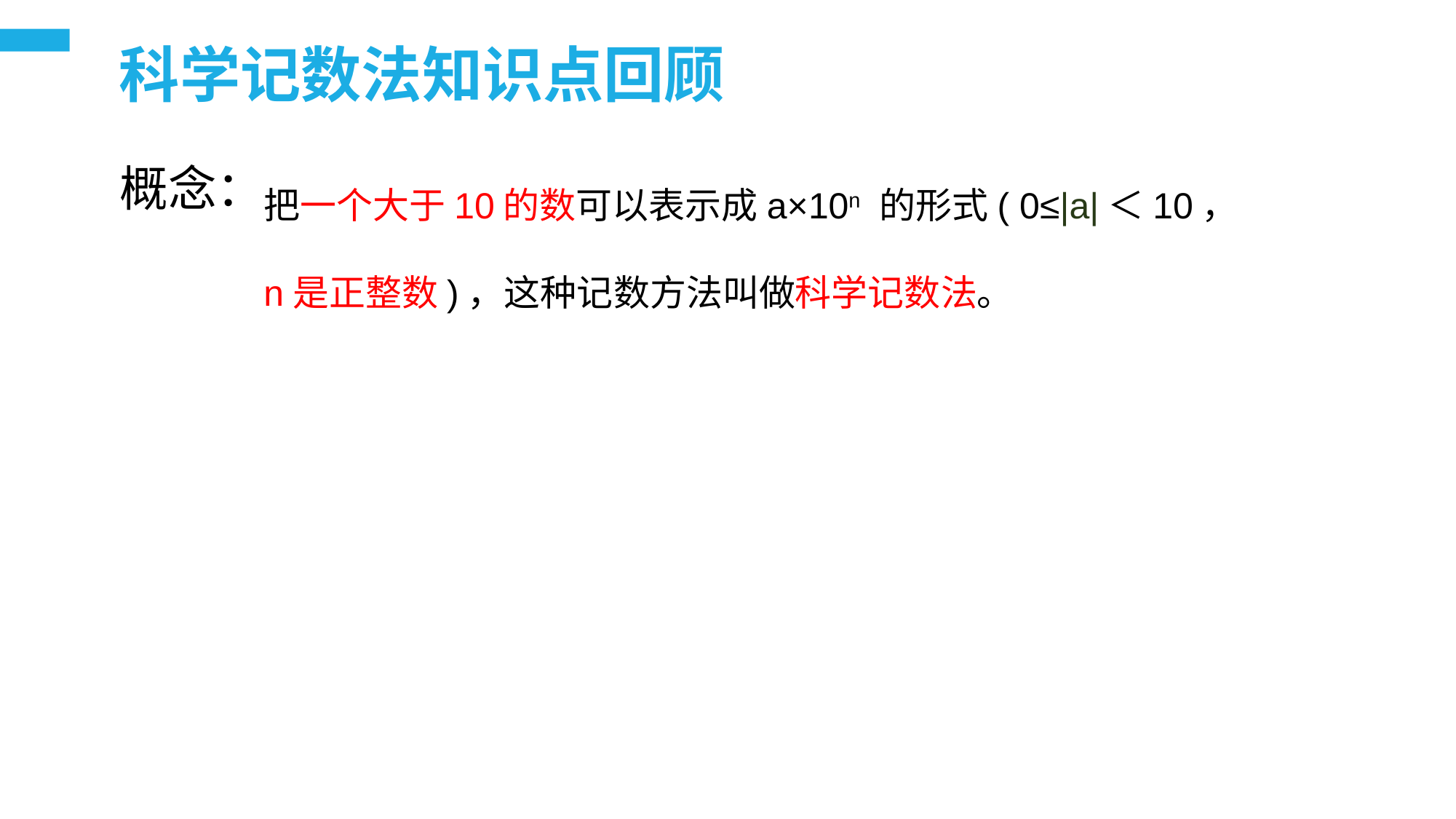

科学记数法知识点回顾
把一个大于10的数可以表示成a×10n 的形式( 0≤|a|＜10，
n是正整数)，这种记数方法叫做科学记数法。
概念：